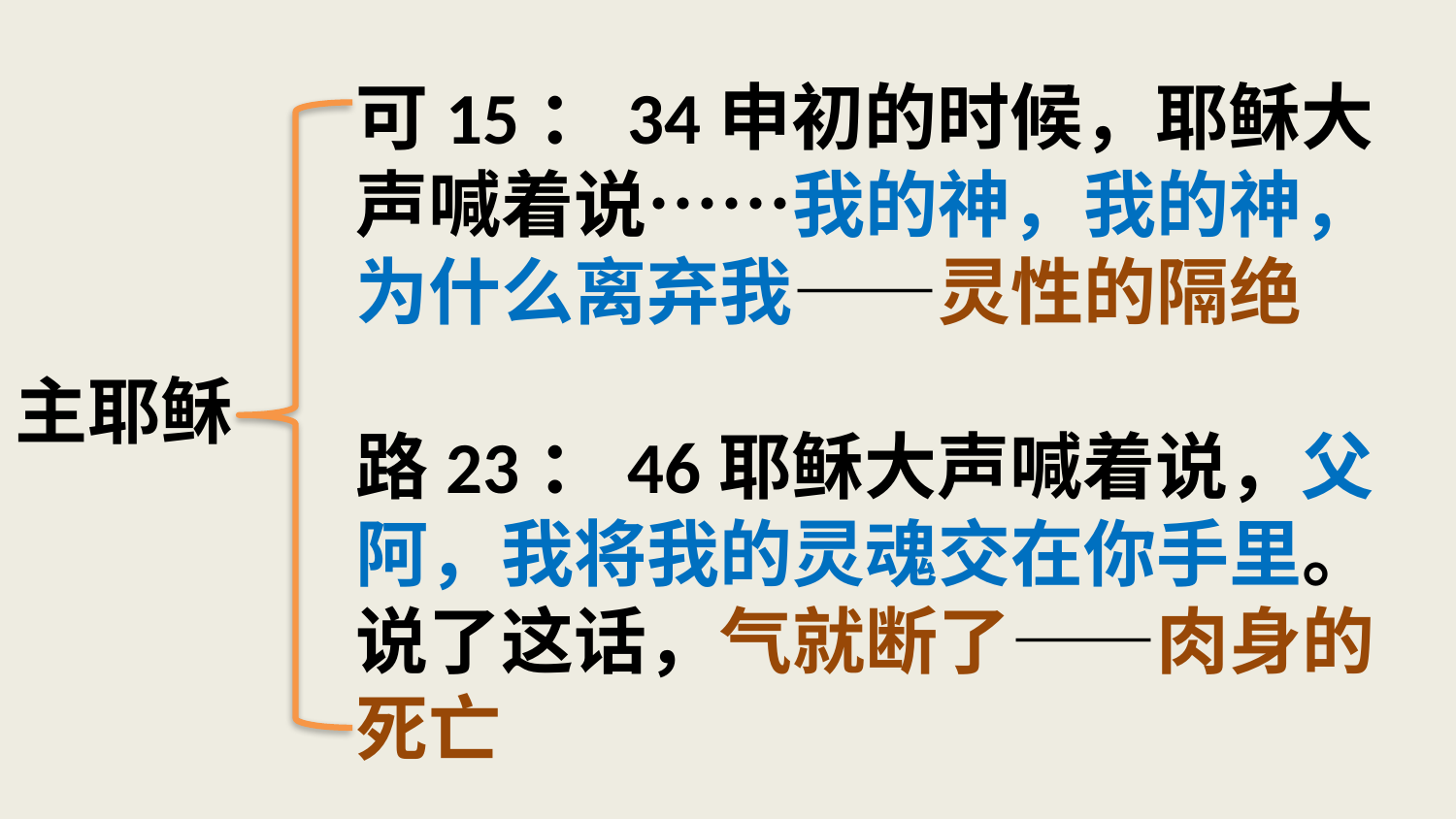

# 主耶稣
可15：34申初的时候，耶稣大声喊着说……我的神，我的神，为什么离弃我——灵性的隔绝

路23：46耶稣大声喊着说，父阿，我将我的灵魂交在你手里。说了这话，气就断了——肉身的死亡